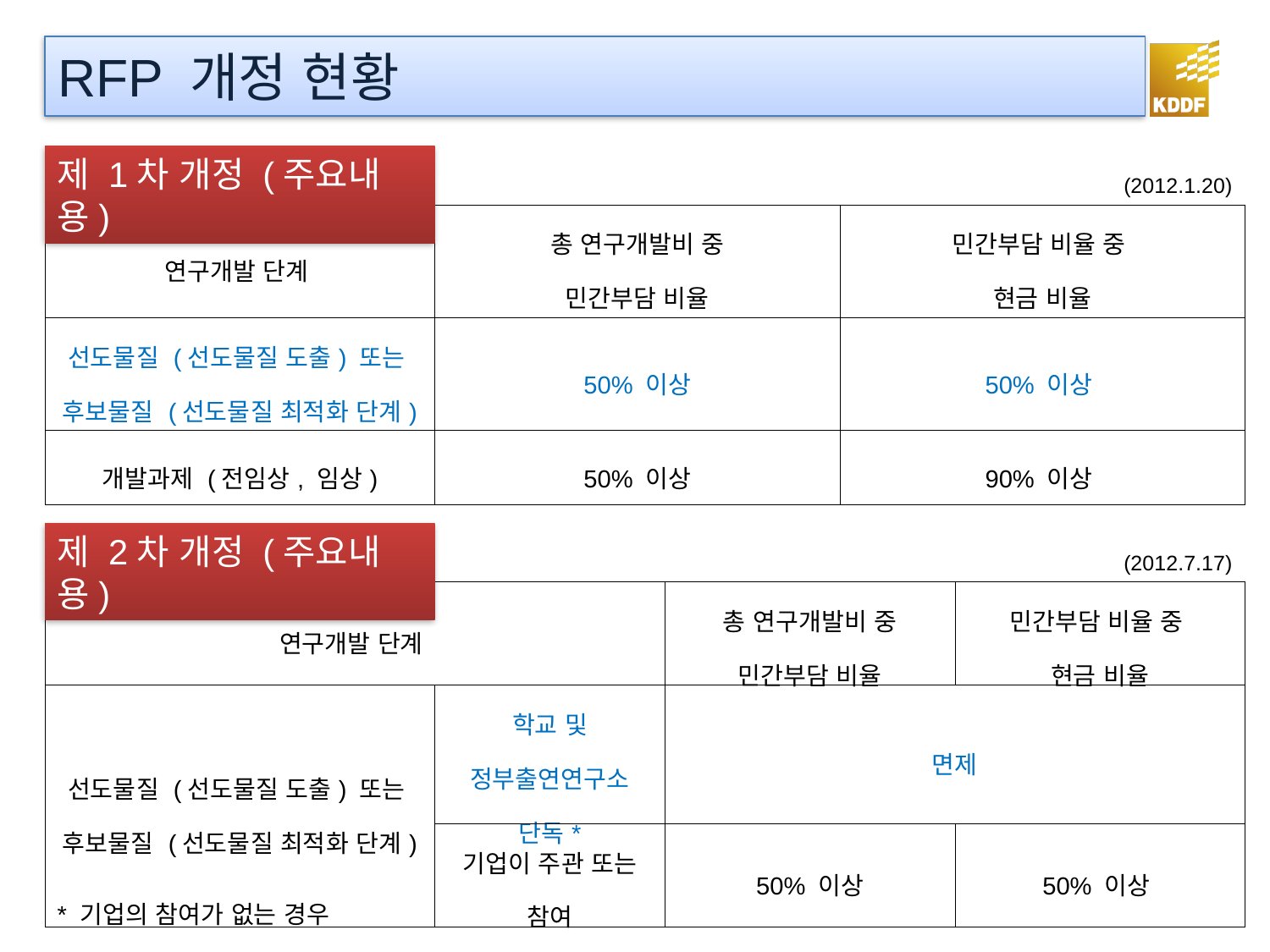

# RFP 개정 현황
제 1차 개정 (주요내용)
(2012.1.20)
| 연구개발 단계 | 총 연구개발비 중 민간부담 비율 | 민간부담 비율 중 현금 비율 |
| --- | --- | --- |
| 선도물질 (선도물질 도출) 또는 후보물질 (선도물질 최적화 단계) | 50% 이상 | 50% 이상 |
| 개발과제 (전임상, 임상) | 50% 이상 | 90% 이상 |
제 2차 개정 (주요내용)
(2012.7.17)
| 연구개발 단계 |  | 총 연구개발비 중 민간부담 비율 | 민간부담 비율 중 현금 비율 |
| --- | --- | --- | --- |
| 선도물질 (선도물질 도출) 또는 후보물질 (선도물질 최적화 단계) | 학교 및 정부출연연구소 단독\* | 면제 |  |
|  | 기업이 주관 또는 참여 | 50% 이상 | 50% 이상 |
* 기업의 참여가 없는 경우